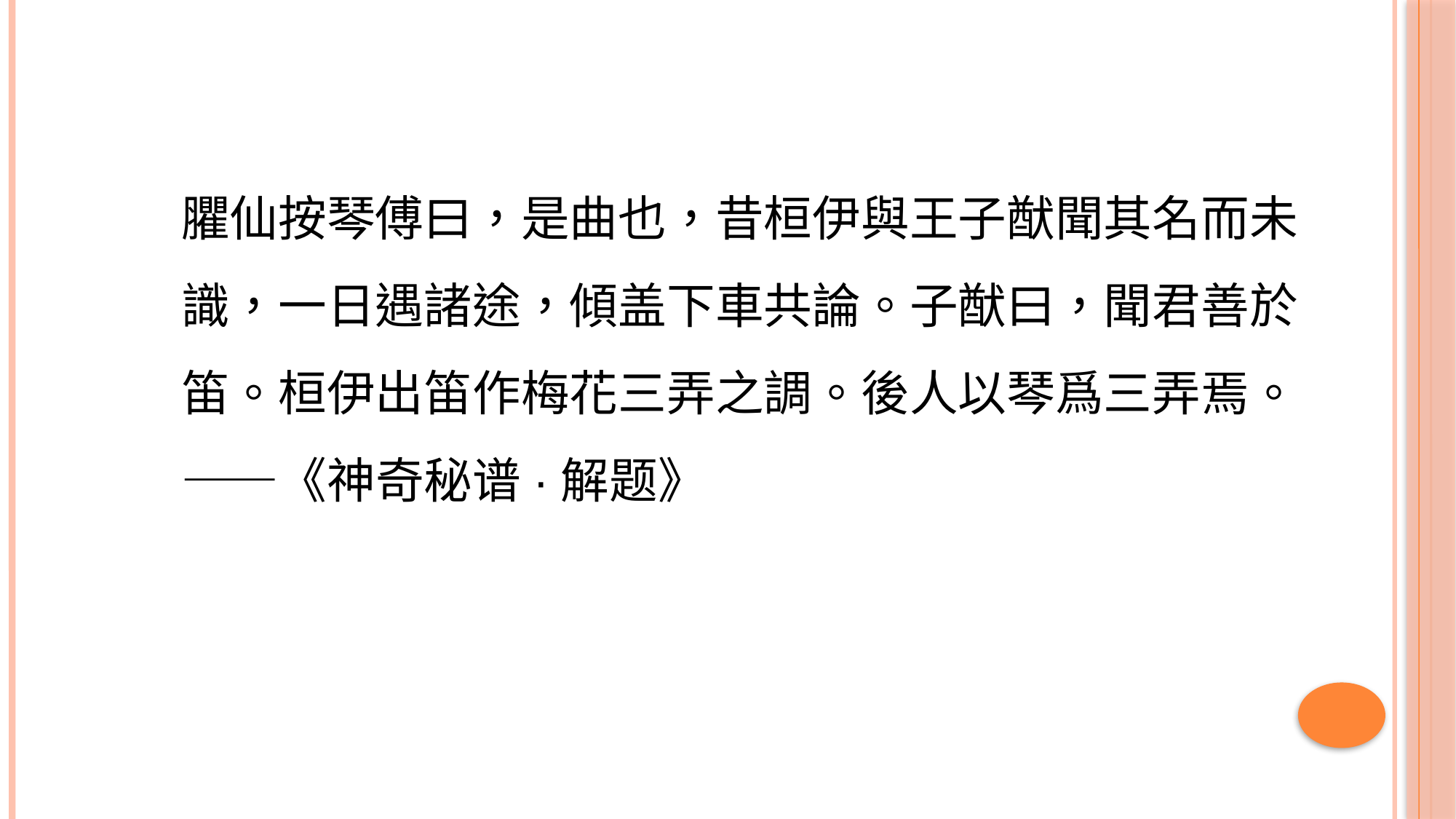

臞仙按琴傅曰，是曲也，昔桓伊與王子猷聞其名而未識，一日遇諸途，傾盖下車共論。子猷曰，聞君善於笛。桓伊出笛作梅花三弄之調。後人以琴爲三弄焉。——《神奇秘谱·解题》